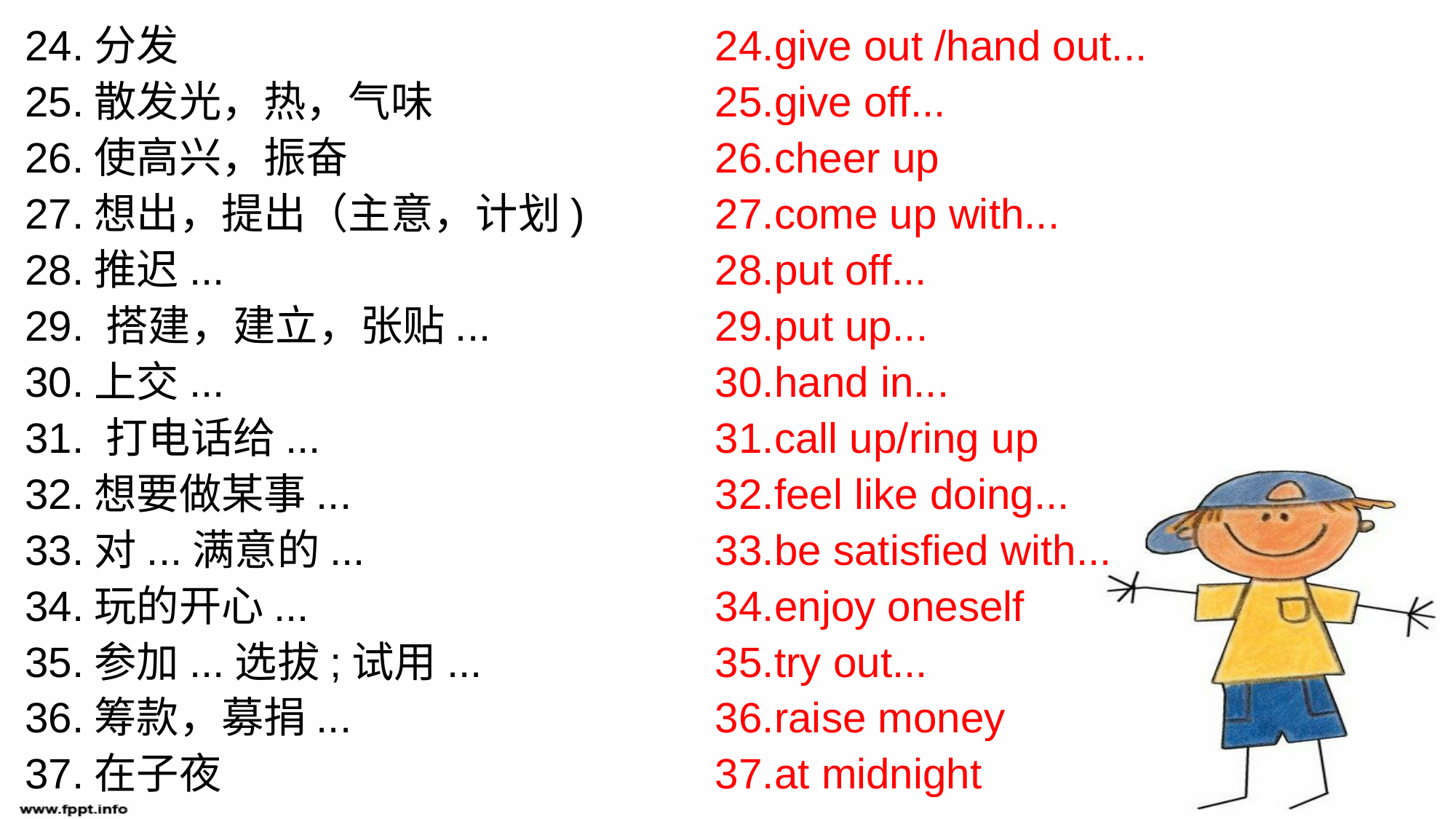

24.分发
25.散发光，热，气味
26.使高兴，振奋
27.想出，提出（主意，计划)
28.推迟...
29. 搭建，建立，张贴...
30.上交...
31. 打电话给...
32.想要做某事...
33.对...满意的...
34.玩的开心...
35.参加...选拔;试用...
36.筹款，募捐...
37.在子夜
24.give out /hand out...
25.give off...
26.cheer up
27.come up with...
28.put off...
29.put up...
30.hand in...
31.call up/ring up
32.feel like doing...
33.be satisfied with...
34.enjoy oneself
35.try out...
36.raise money
37.at midnight